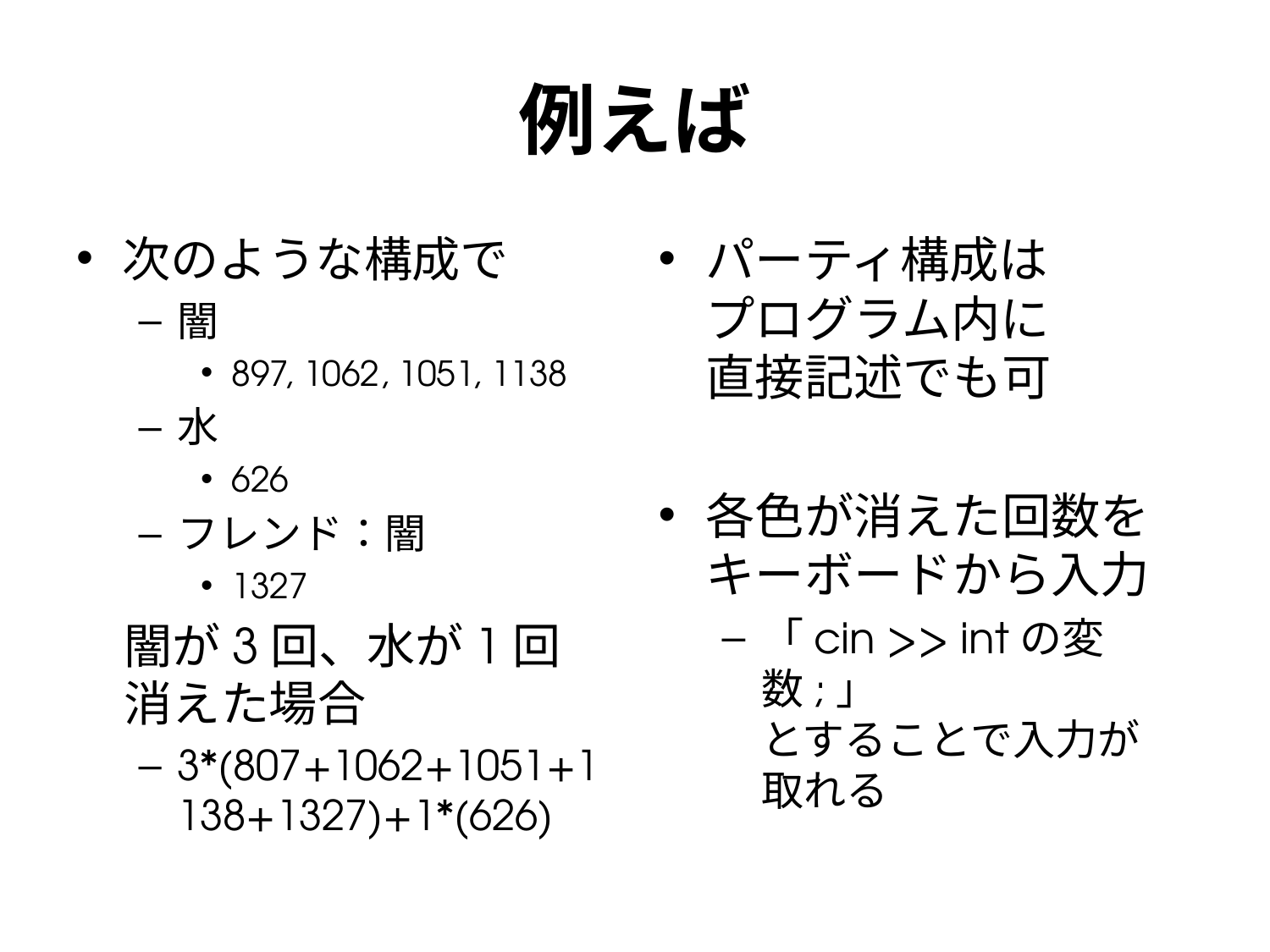

# 例えば
次のような構成で
闇
897, 1062, 1051, 1138
水
626
フレンド：闇
1327
　闇が3回、水が1回
　消えた場合
3*(807+1062+1051+1138+1327)+1*(626)

パーティ構成は
プログラム内に
直接記述でも可

各色が消えた回数をキーボードから入力
「cin >> intの変数;」
とすることで入力が
取れる